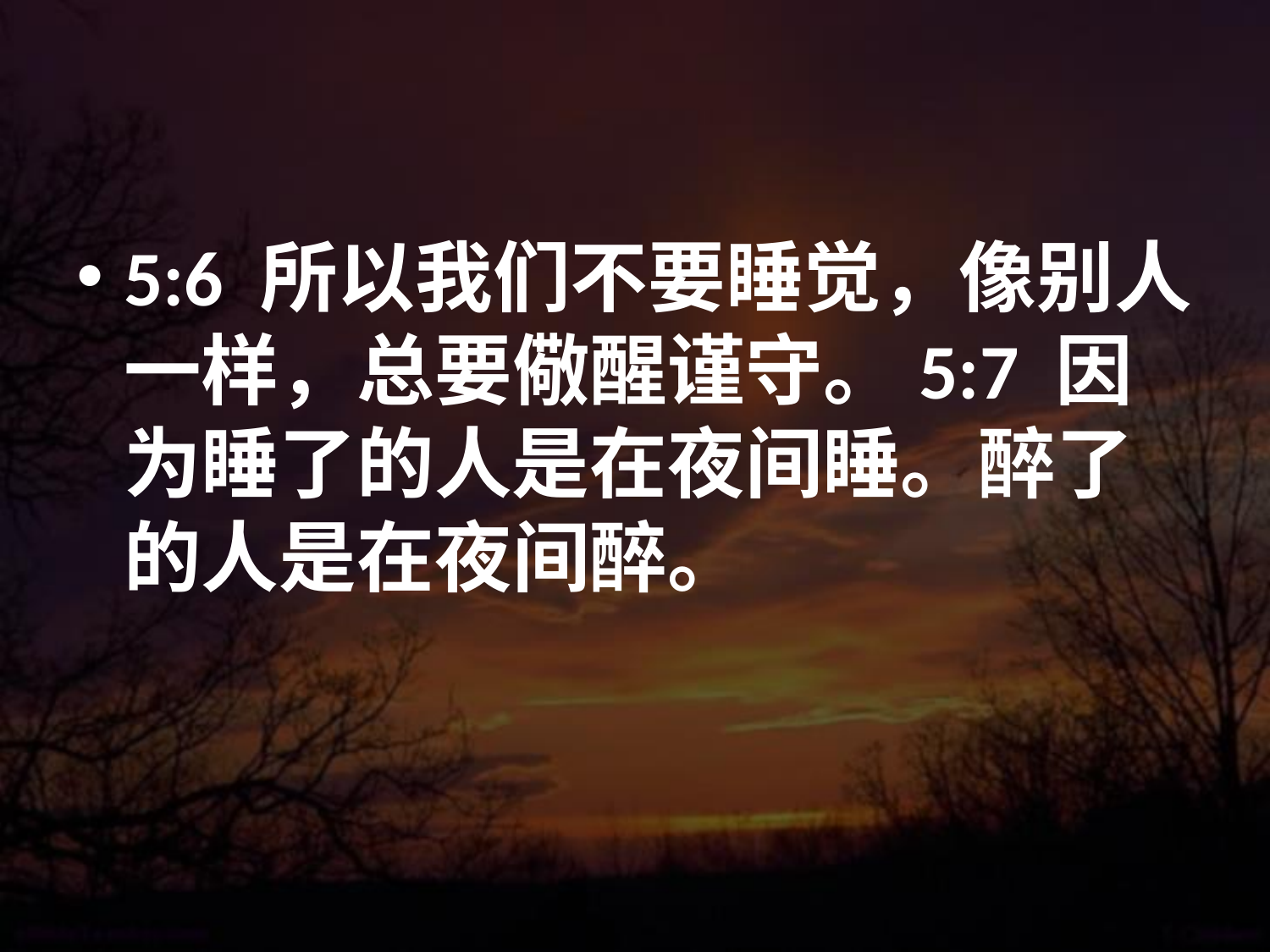

#
5:6 所以我们不要睡觉，像别人一样，总要儆醒谨守。5:7 因为睡了的人是在夜间睡。醉了的人是在夜间醉。